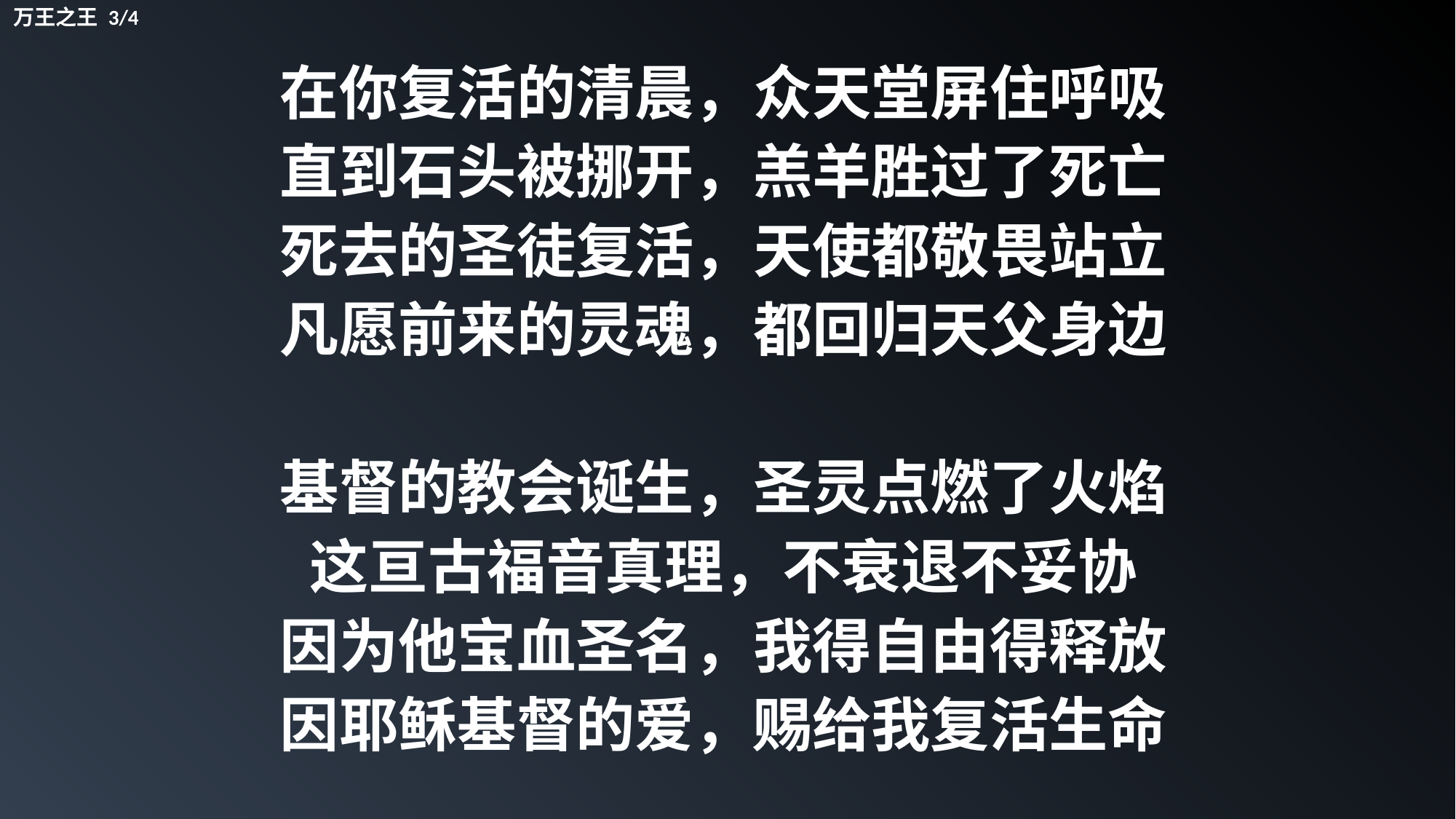

万王之王 3/4
在你复活的清晨，众天堂屏住呼吸
直到石头被挪开，羔羊胜过了死亡
死去的圣徒复活，天使都敬畏站立
凡愿前来的灵魂，都回归天父身边

基督的教会诞生，圣灵点燃了火焰
这亘古福音真理，不衰退不妥协
因为他宝血圣名，我得自由得释放
因耶稣基督的爱，赐给我复活生命